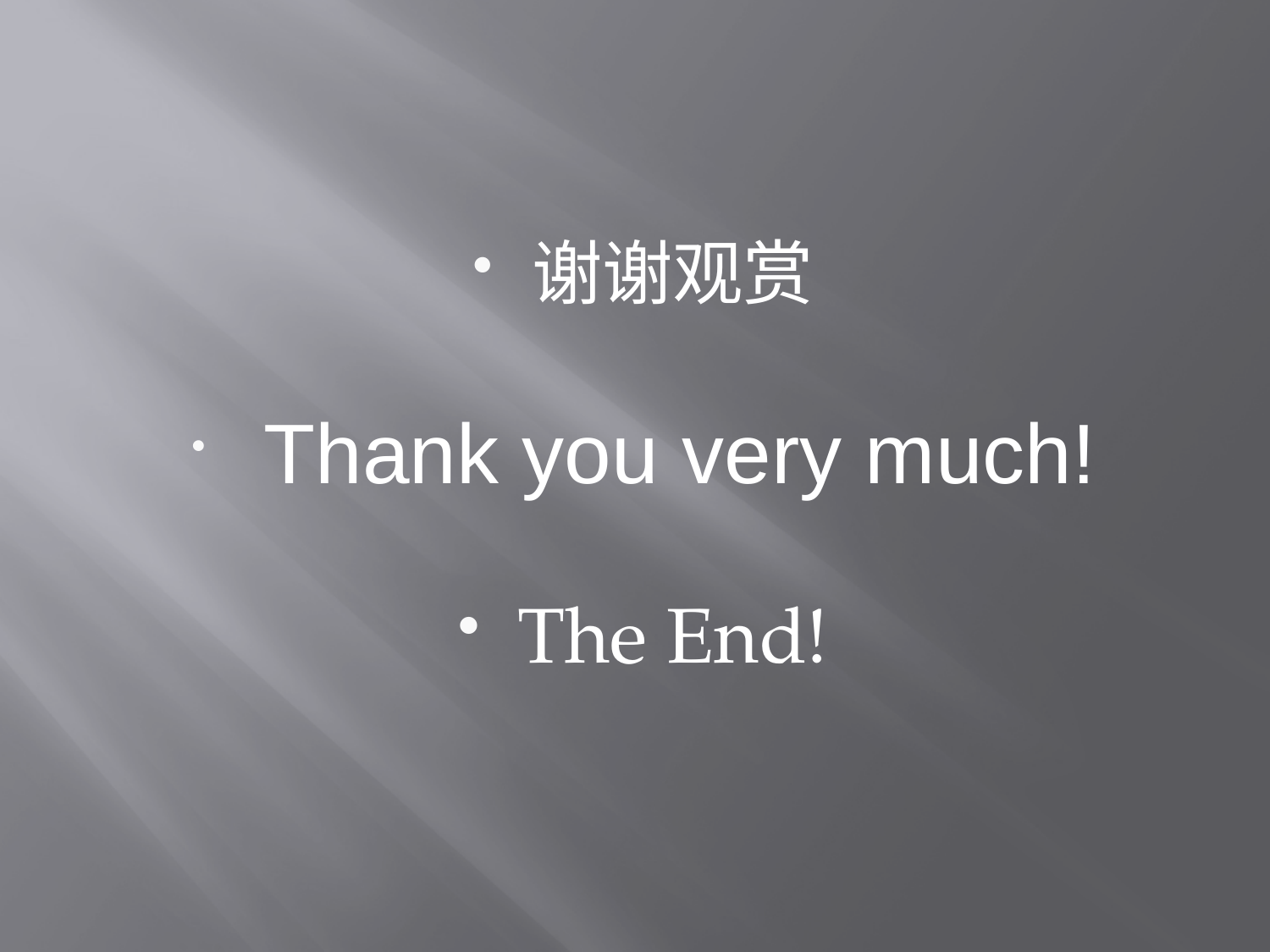

谢谢观赏

 Thank you very much!

The End!
#